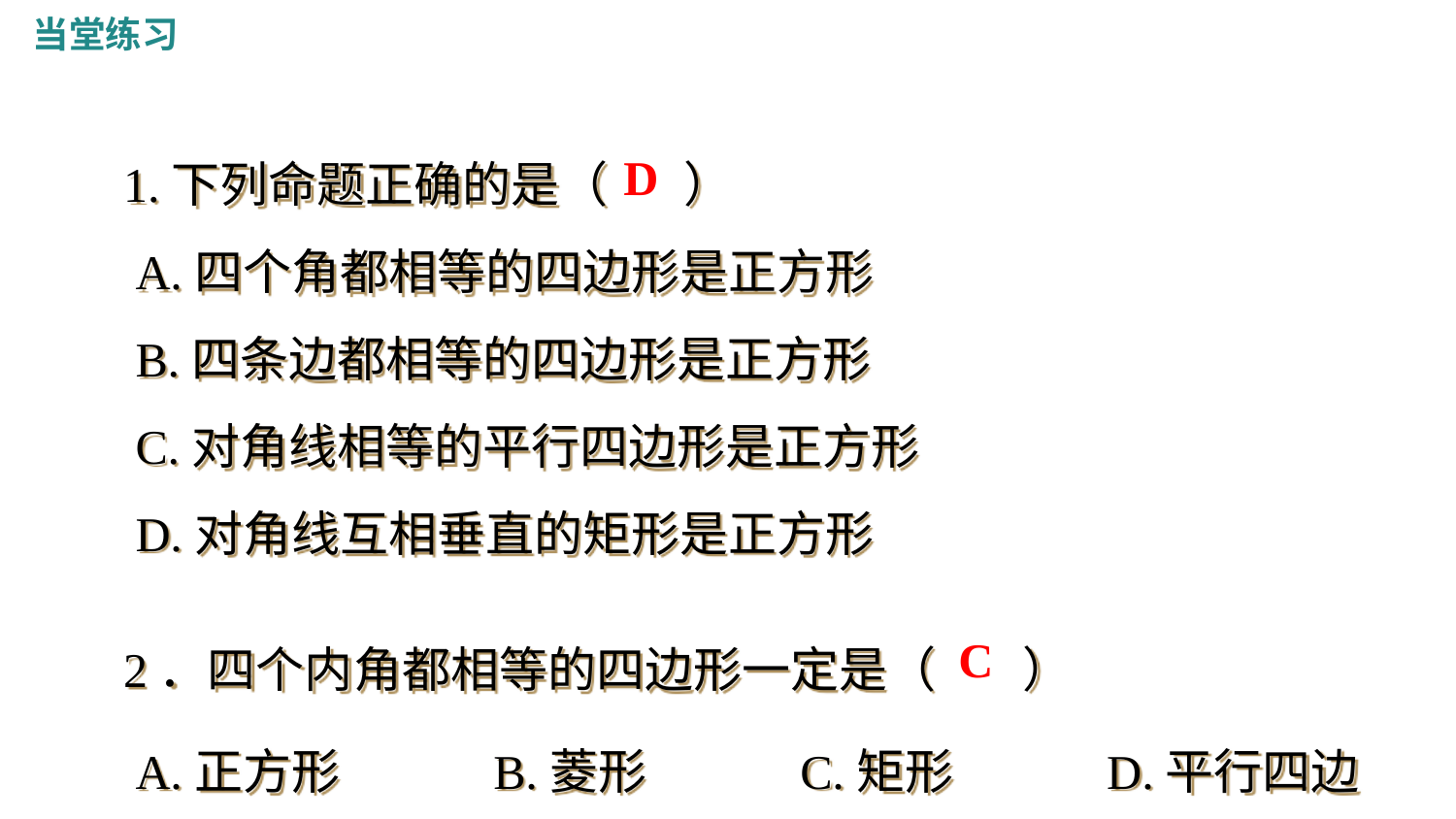

当堂练习
1.下列命题正确的是（       ）
 A.四个角都相等的四边形是正方形
 B.四条边都相等的四边形是正方形
 C.对角线相等的平行四边形是正方形
 D.对角线互相垂直的矩形是正方形
2．四个内角都相等的四边形一定是（        ）
 A.正方形             B.菱形             C.矩形             D.平行四边形
D
C